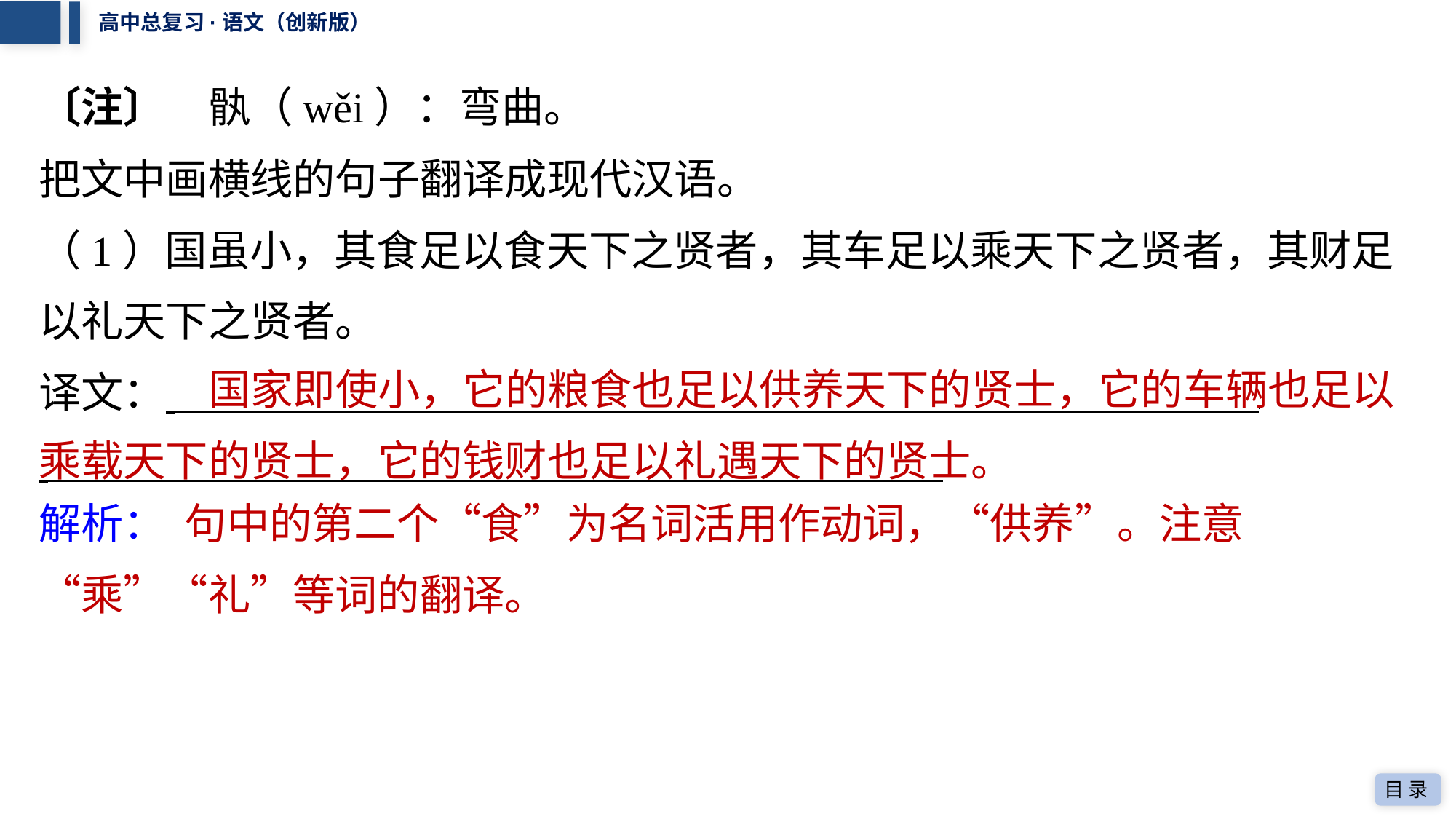

〔注〕　骫（wěi）：弯曲。
把文中画横线的句子翻译成现代汉语。
（1）国虽小，其食足以食天下之贤者，其车足以乘天下之贤者，其财足
以礼天下之贤者。
译文：                                                                                                                                                                   ⁠
                                                                                                                                       ⁠
国家即使小，它的粮食也足以供养天下的贤士，它的车辆也足以
乘载天下的贤士，它的钱财也足以礼遇天下的贤士。
解析：  句中的第二个“食”为名词活用作动词，“供养”。注意
“乘”“礼”等词的翻译。